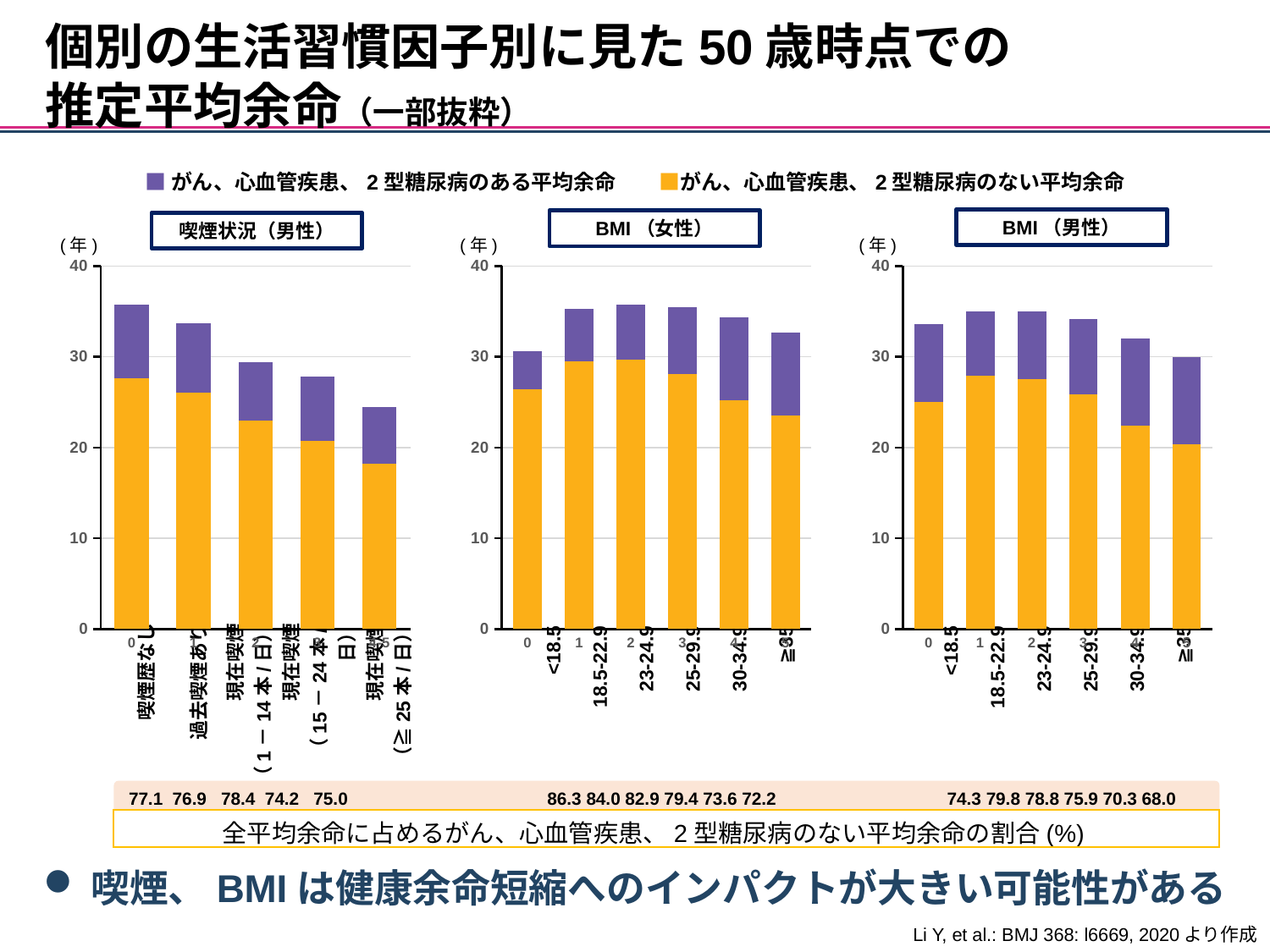

個別の生活習慣因子別に見た50歳時点での
推定平均余命（一部抜粋）
■がん、心血管疾患、2型糖尿病のある平均余命　　■がん、心血管疾患、2型糖尿病のない平均余命
因果関係が認められた危険因子
因果関係が認められた保護的因子
BMI（男性）
BMI（女性）
喫煙状況（男性）
(年)
(年)
(年)

### Chart

| Category | 系列 1 | 系列 2 |
|---|---|---|
| 0 | 27.6 | 8.1 |
| 1 | 26.0 | 7.7 |
| 2 | 23.0 | 6.4 |
| 3 | 20.7 | 7.1 |
| 4-5 | 18.2 | 6.3 |

### Chart

| Category | 系列 1 | 系列 2 |
|---|---|---|
| 0 | 26.4 | 4.2 |
| 1 | 29.5 | 5.8 |
| 2 | 29.7 | 6.0 |
| 3 | 28.1 | 7.4 |
| 4 | 25.2 | 9.1 |
| 5 | 23.5 | 9.2 |

### Chart

| Category | 系列 1 | 系列 2 |
|---|---|---|
| 0 | 25.0 | 8.6 |
| 1 | 27.9 | 7.1 |
| 2 | 27.5 | 7.5 |
| 3 | 25.9 | 8.25 |
| 4 | 22.4 | 9.6 |
| 5 | 20.4 | 9.6 |
<18.5
18.5-22.9
23-24.9
25-29.9
30-34.9
≧35
<18.5
18.5-22.9
23-24.9
25-29.9
30-34.9
≧35
喫煙歴なし

過去喫煙あり

現在喫煙
（1－14本/日）
現在喫煙
（15－24本/日）
現在喫煙
（≧25本/日）
示唆された保護的因子
示唆された危険因子
甲状腺刺激ホルモン／LDL-コレステロール／チロシン／IL-6Rα／朝型

77.1  76.9   78.4  74.2   75.0
86.3 84.0 82.9 79.4 73.6 72.2
74.3 79.8 78.8 75.9 70.3 68.0

全平均余命に占めるがん、心血管疾患、2型糖尿病のない平均余命の割合(%)
喫煙、BMIは健康余命短縮へのインパクトが大きい可能性がある
Li Y, et al.: BMJ 368: l6669, 2020より作成